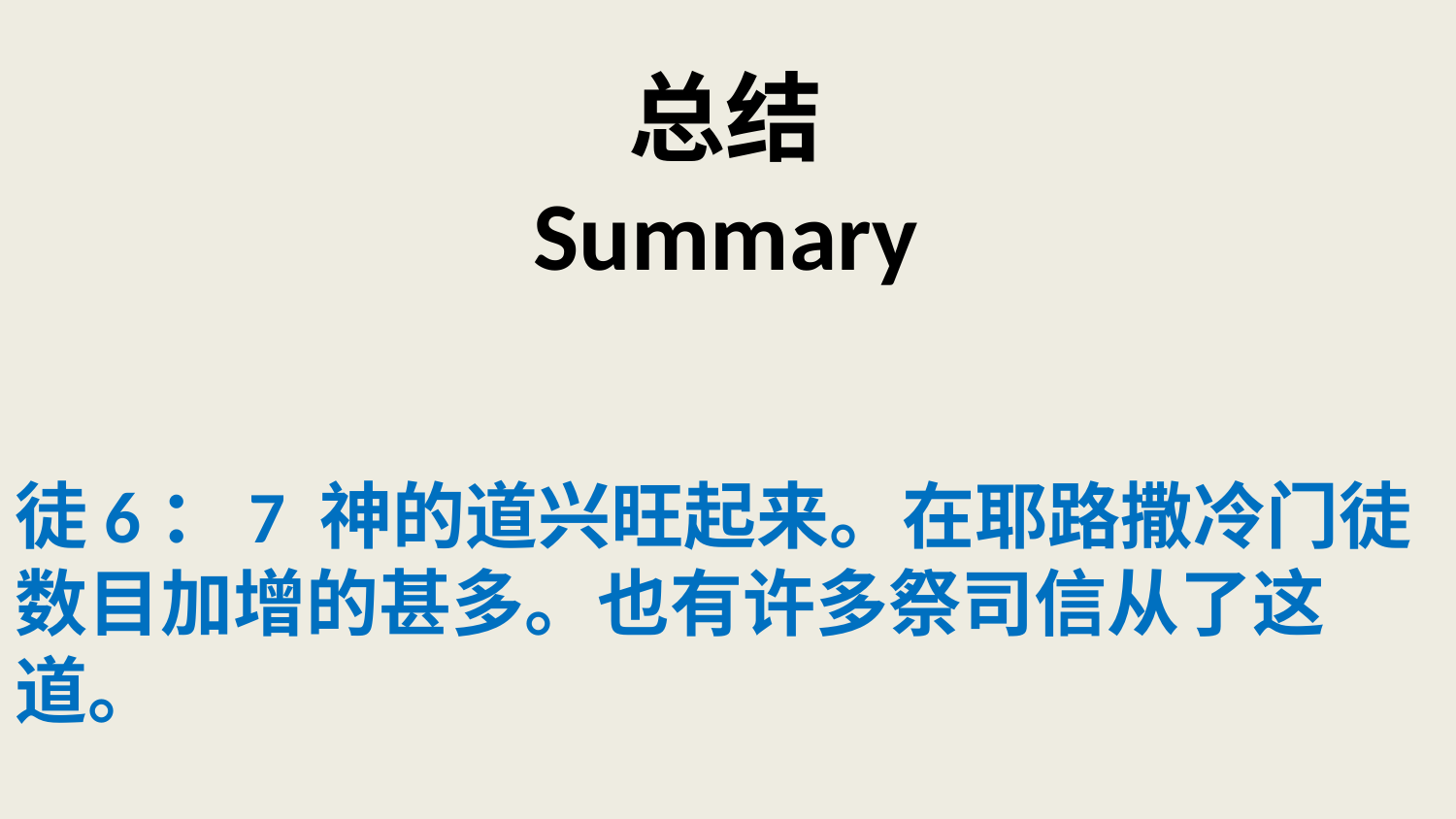

# 总结 Summary

徒6：7 神的道兴旺起来。在耶路撒冷门徒数目加增的甚多。也有许多祭司信从了这道。